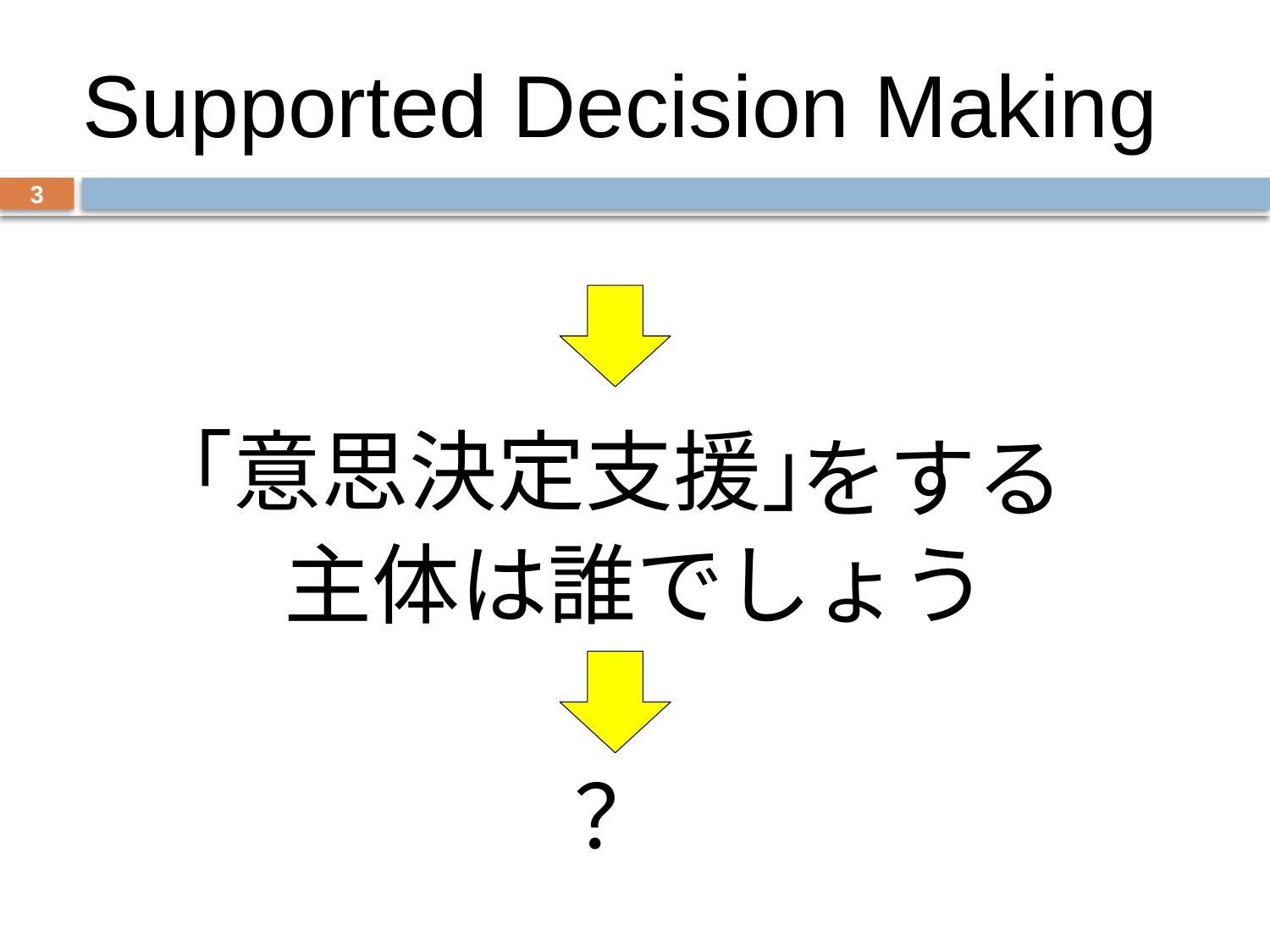

Supported Decision Making
3

「意思決定支援」
をする
主体は誰でしょう

？